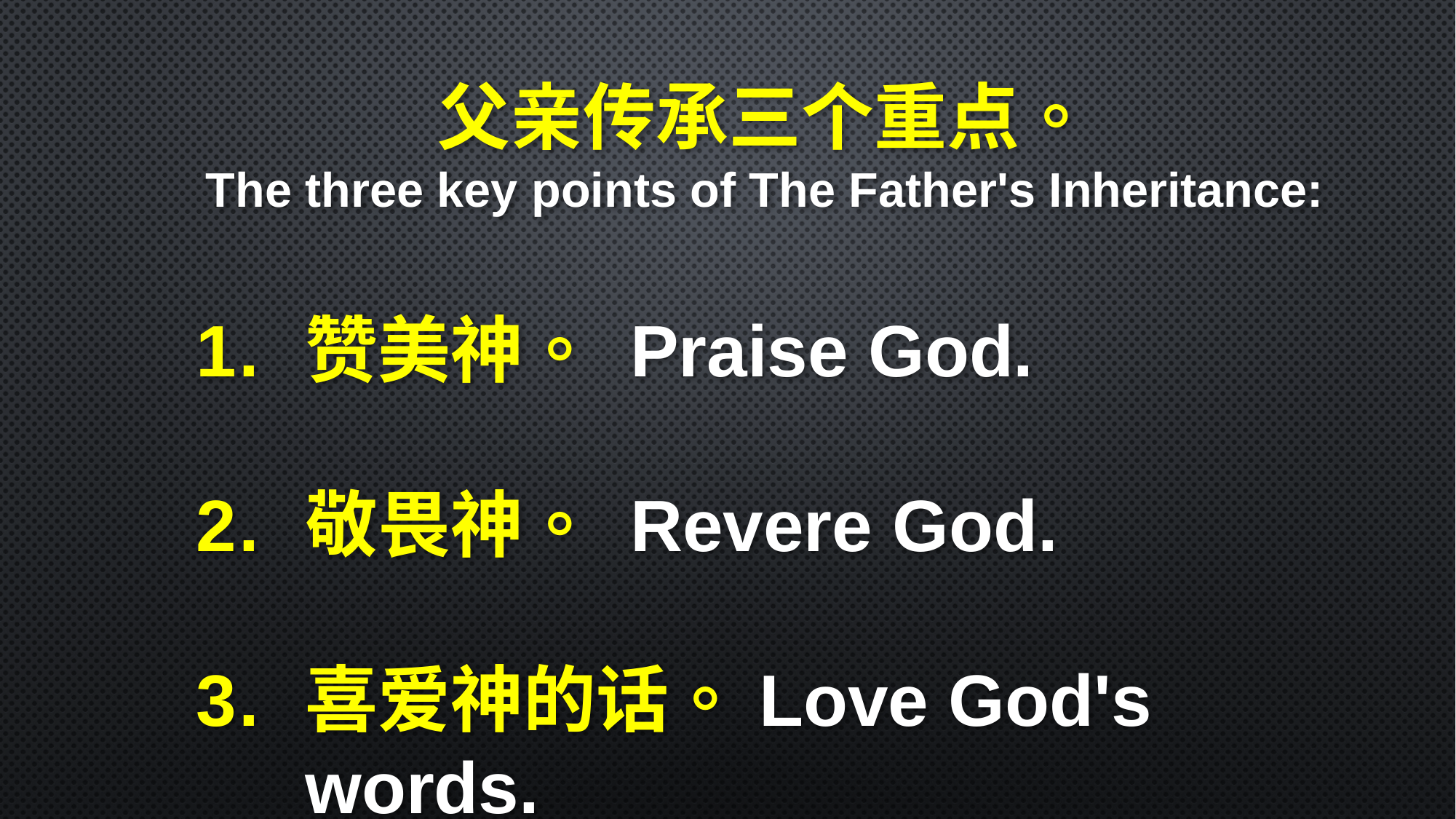

父亲传承三个重点。
The three key points of The Father's Inheritance:

赞美神。 Praise God.

敬畏神。 Revere God.

喜爱神的话。Love God's words.